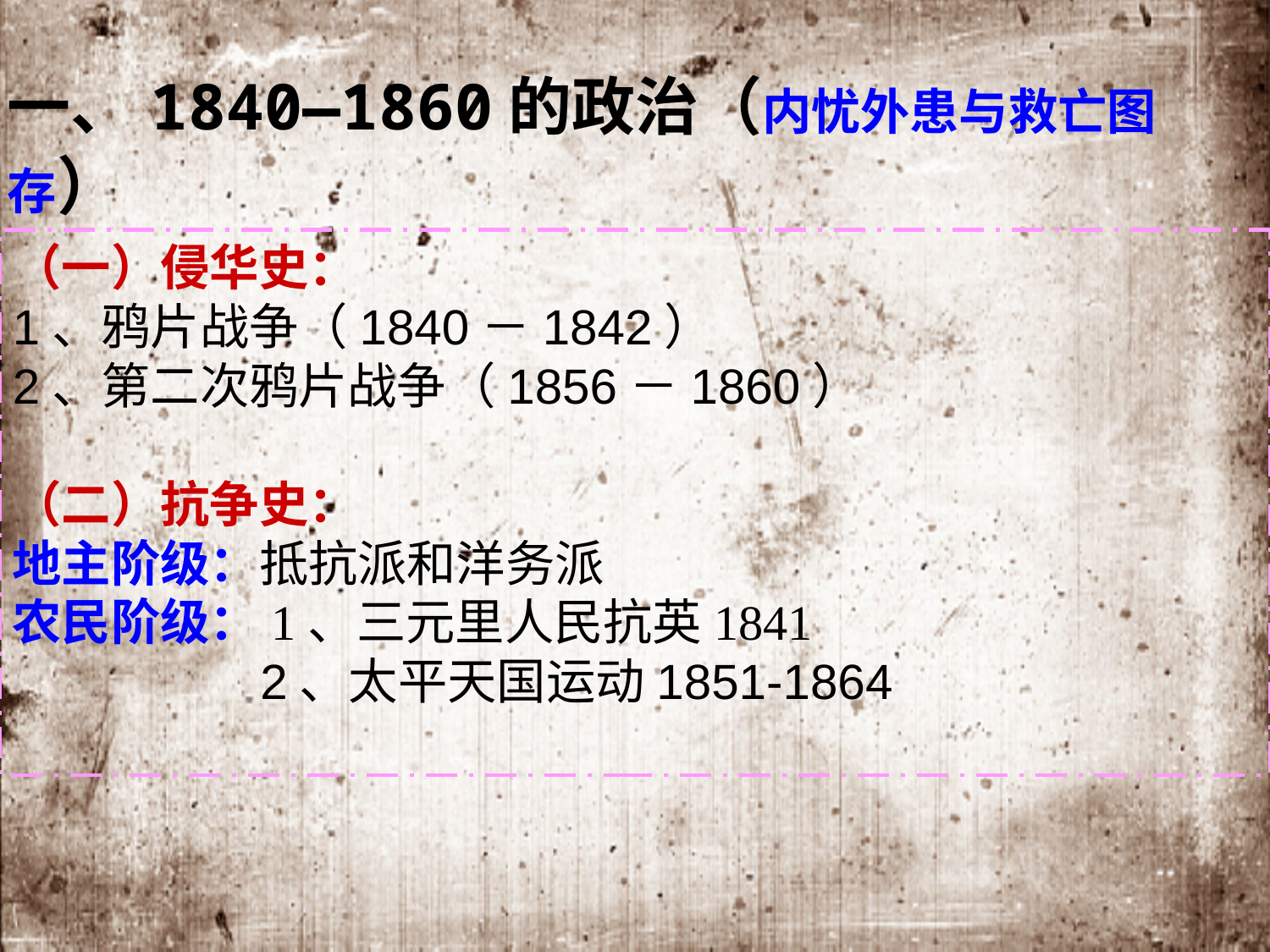

一、1840—1860的政治（内忧外患与救亡图存）
（一）侵华史：
1、鸦片战争（1840－1842）
2、第二次鸦片战争（1856－1860）

（二）抗争史：
地主阶级：抵抗派和洋务派
农民阶级：1、三元里人民抗英1841
                  2、太平天国运动1851-1864